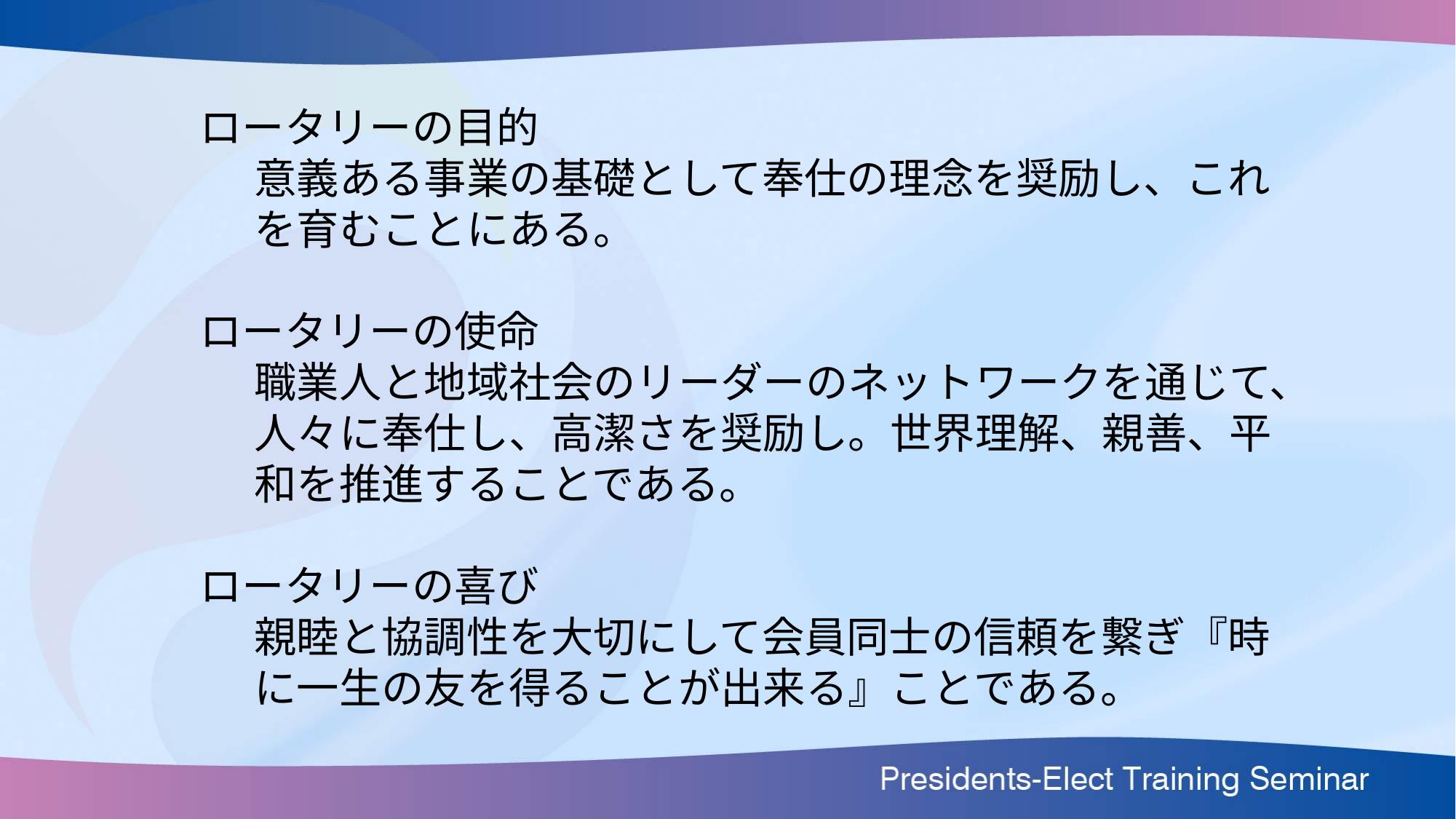

ロータリーの目的
意義ある事業の基礎として奉仕の理念を奨励し、これを育むことにある。

ロータリーの使命
職業人と地域社会のリーダーのネットワークを通じて、人々に奉仕し、高潔さを奨励し。世界理解、親善、平和を推進することである。

ロータリーの喜び
親睦と協調性を大切にして会員同士の信頼を繋ぎ『時に一生の友を得ることが出来る』ことである。